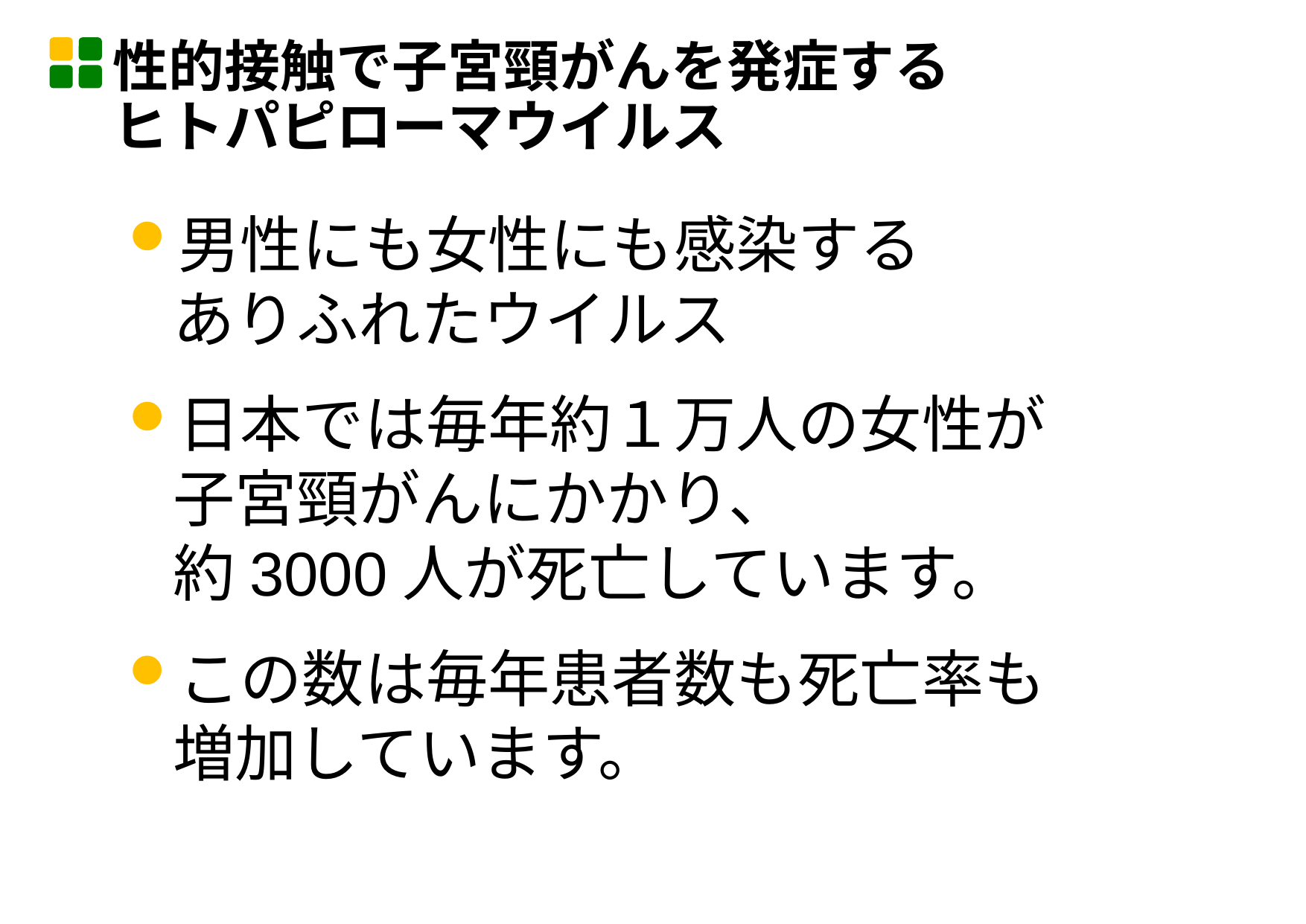

性的接触で子宮頸がんを発症する
ヒトパピローマウイルス

男性にも女性にも感染する
ありふれたウイルス
日本では毎年約１万人の女性が
子宮頸がんにかかり、
約3000人が死亡しています。
この数は毎年患者数も死亡率も
増加しています。